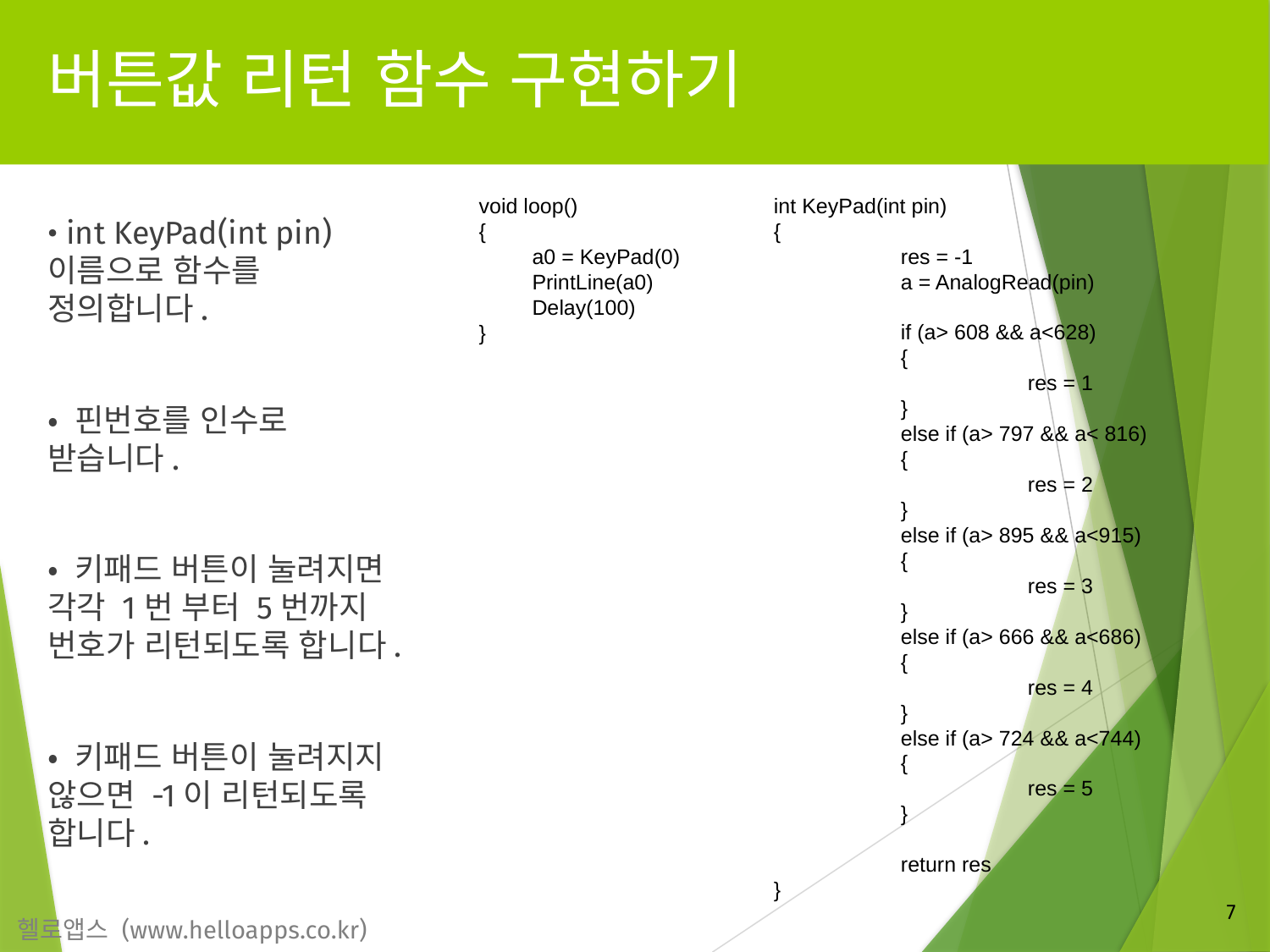

# 버튼값 리턴 함수 구현하기
        void loop()
        {
                 a0 = KeyPad(0)
                 PrintLine(a0)
                 Delay(100)
        }

        int KeyPad(int pin)
        {
	        res = -1
	        a = AnalogRead(pin)

	        if (a> 608 && a<628)
	        {
		        res = 1
	        }
	        else if (a> 797 && a< 816)
	        {
		        res = 2
	        }
	        else if (a> 895 && a<915)
	        {
		        res = 3
	        }
	        else if (a> 666 && a<686)
	        {
		        res = 4
	        }
	        else if (a> 724 && a<744)
	        {
		        res = 5
	        }

	        return res
        }
• int KeyPad(int pin) 이름으로 함수를 정의합니다.

• 핀번호를 인수로 받습니다.

• 키패드 버튼이 눌려지면 각각 1번 부터 5번까지 번호가 리턴되도록 합니다.

• 키패드 버튼이 눌려지지 않으면 -1이 리턴되도록 합니다.
7